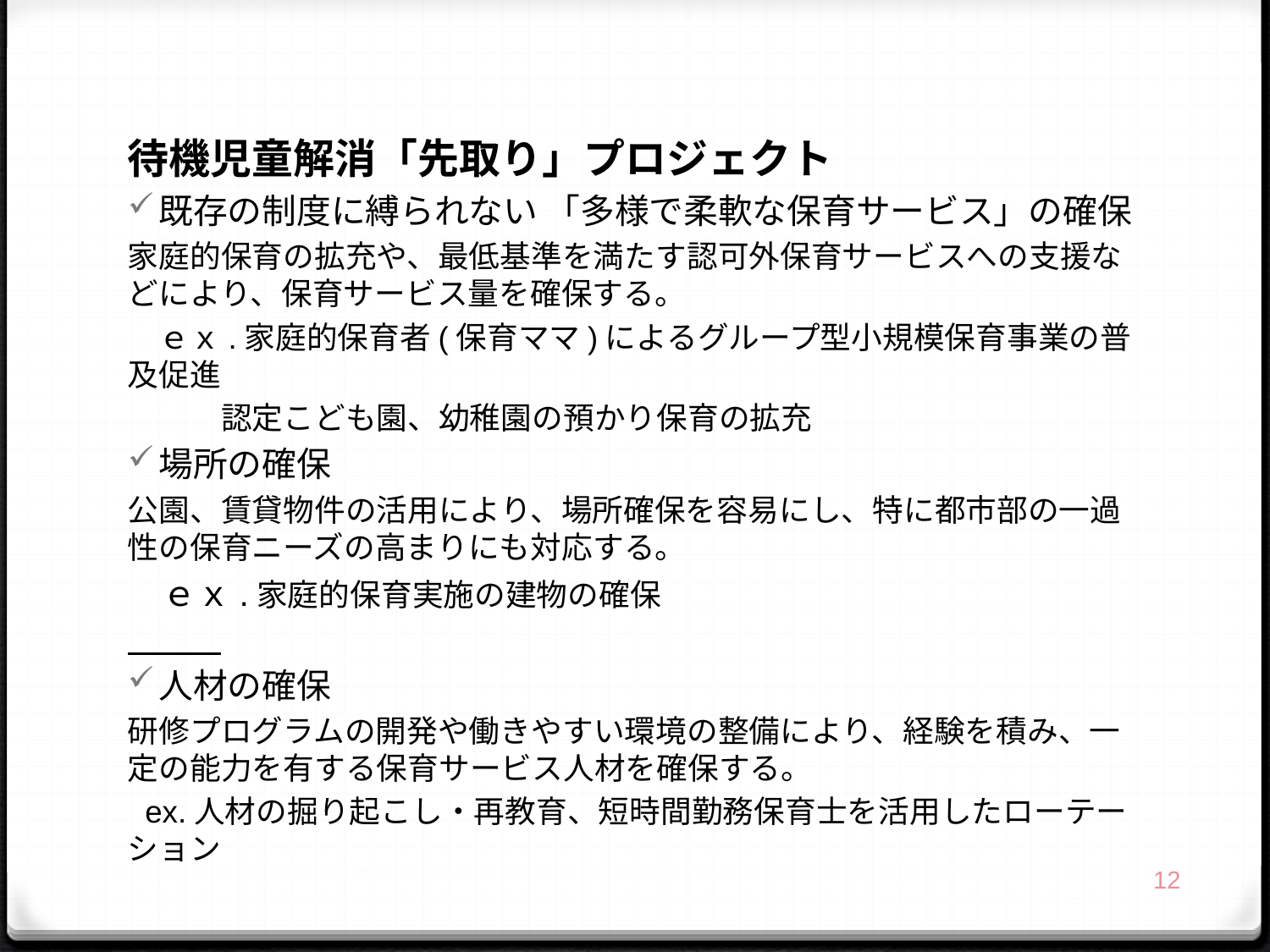

待機児童解消「先取り」プロジェクト
既存の制度に縛られない 「多様で柔軟な保育サービス」の確保
家庭的保育の拡充や、最低基準を満たす認可外保育サービスへの支援などにより、保育サービス量を確保する。
　ｅｘ.家庭的保育者(保育ママ)によるグループ型小規模保育事業の普及促進
　　　認定こども園、幼稚園の預かり保育の拡充
場所の確保
公園、賃貸物件の活用により、場所確保を容易にし、特に都市部の一過性の保育ニーズの高まりにも対応する。
　ｅｘ.家庭的保育実施の建物の確保

人材の確保
研修プログラムの開発や働きやすい環境の整備により、経験を積み、一定の能力を有する保育サービス人材を確保する。
  ex.人材の掘り起こし・再教育、短時間勤務保育士を活用したローテーション
12